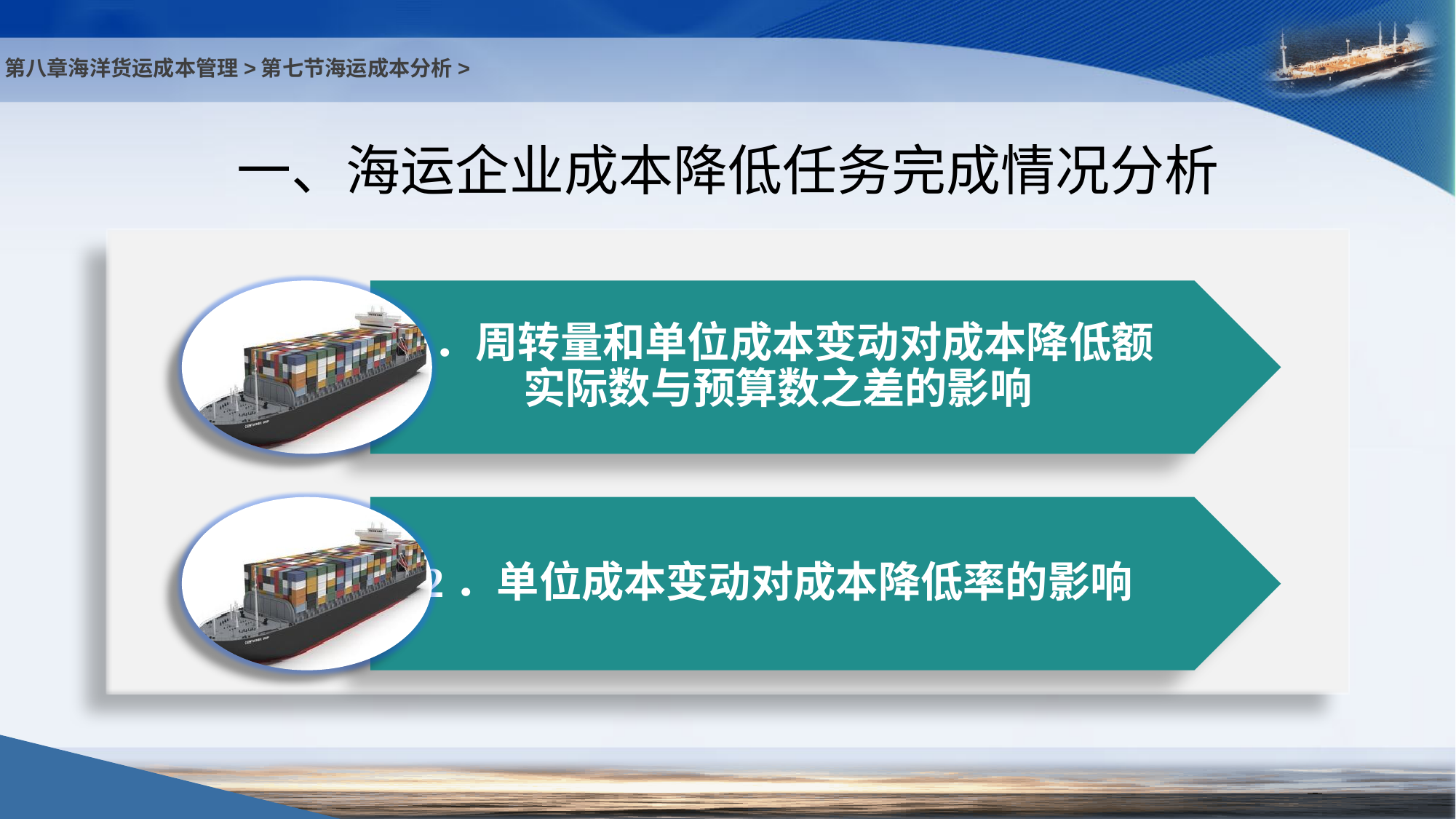

第八章海洋货运成本管理>第七节海运成本分析>
# 一、海运企业成本降低任务完成情况分析
1．周转量和单位成本变动对成本降低额实际数与预算数之差的影响
2．单位成本变动对成本降低率的影响